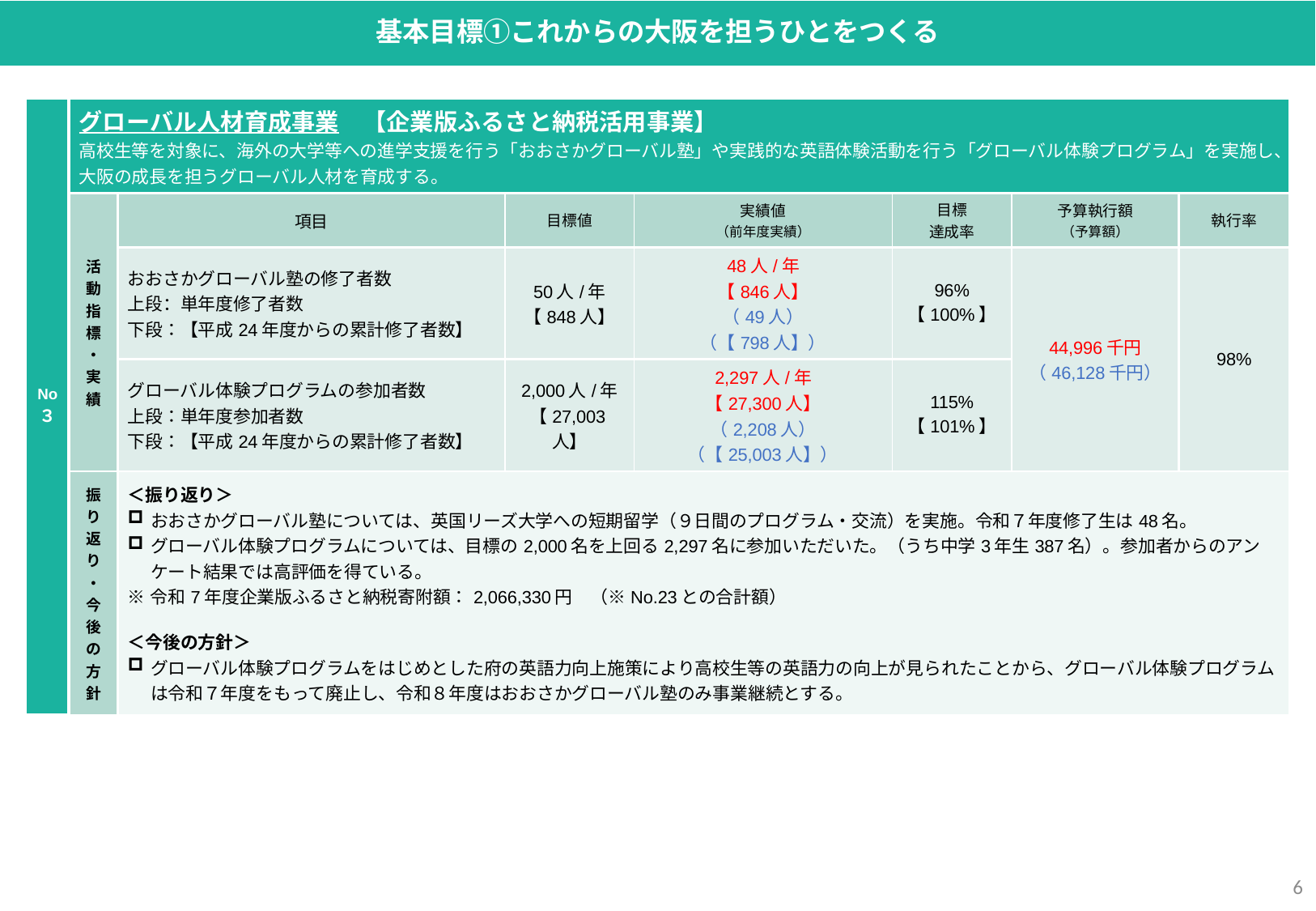

基本目標①これからの大阪を担うひとをつくる
| No ３ | グローバル人材育成事業　【企業版ふるさと納税活用事業】 高校生等を対象に、海外の大学等への進学支援を行う「おおさかグローバル塾」や実践的な英語体験活動を行う「グローバル体験プログラム」を実施し、大阪の成長を担うグローバル人材を育成する。 |  |  |  |  |  |  |
| --- | --- | --- | --- | --- | --- | --- | --- |
|  | 活動指標・実績 | 項目 | 目標値 | 実績値 （前年度実績） | 目標 達成率 | 予算執行額 （予算額） | 執行率 |
|  |  | おおさかグローバル塾の修了者数 上段：単年度修了者数 下段：【平成24年度からの累計修了者数】 | 50人/年 【848人】 | 48人/年 【846人】 （49人） （【798人】） | 96% 【100%】 | 44,996千円 （46,128千円） | 98% |
|  |  | グローバル体験プログラムの参加者数 上段：単年度参加者数 下段：【平成24年度からの累計修了者数】 | 2,000人/年 【27,003人】 | 2,297人/年 【27,300人】 （2,208人） （【25,003人】） | 115% 【101%】 |  |  |
|  | 振り返り・今後の方針 | ＜振り返り＞ おおさかグローバル塾については、英国リーズ大学への短期留学（９日間のプログラム・交流）を実施。令和７年度修了生は48名。 グローバル体験プログラムについては、目標の2,000名を上回る2,297名に参加いただいた。（うち中学3年生387名）。参加者からのアンケート結果では高評価を得ている。 ※令和7年度企業版ふるさと納税寄附額：2,066,330円　（※No.23との合計額） ＜今後の方針＞ グローバル体験プログラムをはじめとした府の英語力向上施策により高校生等の英語力の向上が見られたことから、グローバル体験プログラムは令和７年度をもって廃止し、令和８年度はおおさかグローバル塾のみ事業継続とする。 |  |  |  |  |  |
6